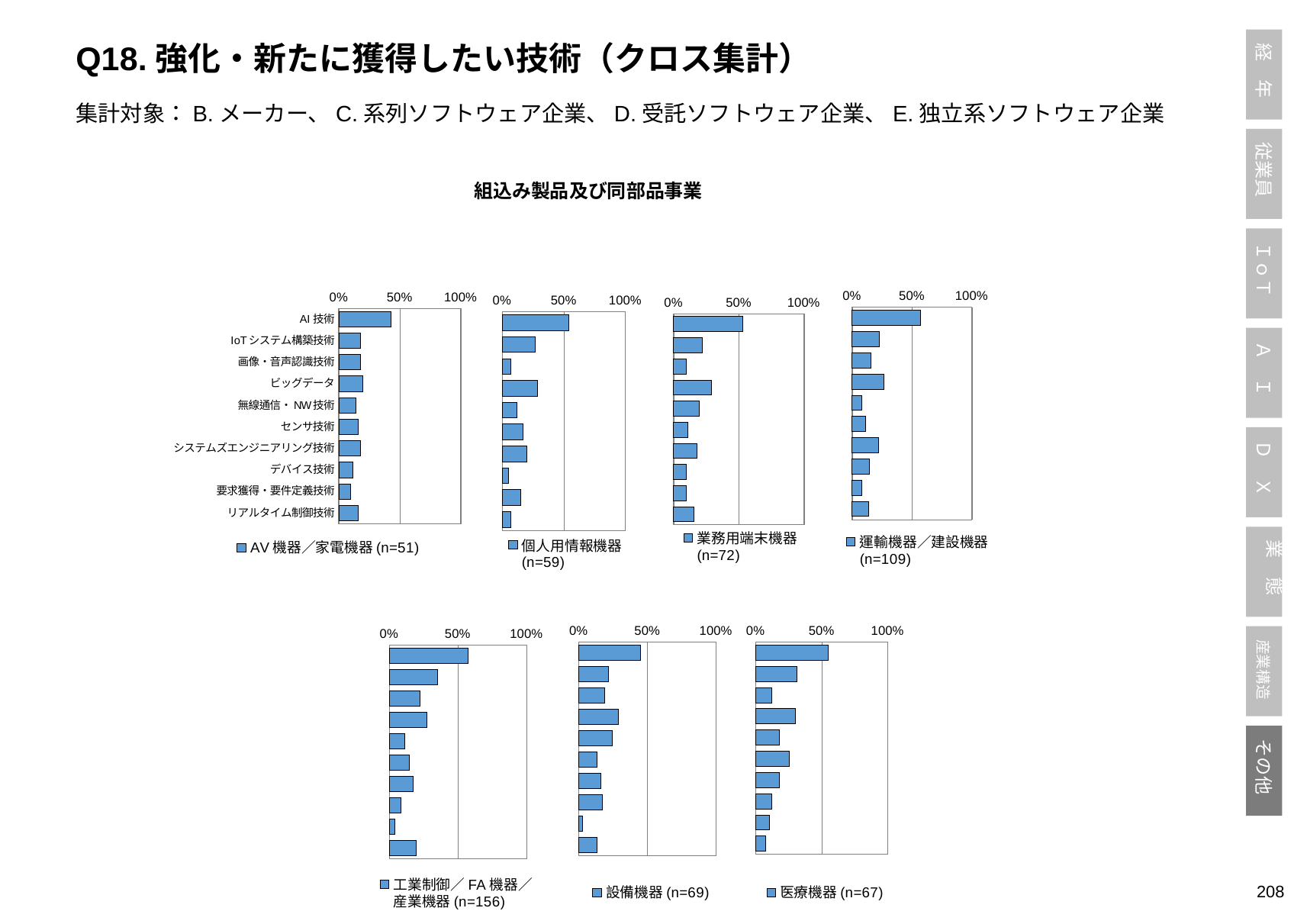

Q18.強化・新たに獲得したい技術（クロス集計）
集計対象：B.メーカー、C.系列ソフトウェア企業、D.受託ソフトウェア企業、E.独立系ソフトウェア企業
組込み製品及び同部品事業

### Chart

| Category | AV機器／家電機器(n=51) |
|---|---|
| AI技術 | 0.43137254901960786 |
| IoTシステム構築技術 | 0.17647058823529413 |
| 画像・音声認識技術 | 0.17647058823529413 |
| ビッグデータ | 0.19607843137254902 |
| 無線通信・NW技術 | 0.13725490196078433 |
| センサ技術 | 0.1568627450980392 |
| システムズエンジニアリング技術 | 0.17647058823529413 |
| デバイス技術 | 0.11764705882352941 |
| 要求獲得・要件定義技術 | 0.09803921568627451 |
| リアルタイム制御技術 | 0.1568627450980392 |

### Chart

| Category | 個人用情報機器(n=59) |
|---|---|
| AI技術 | 0.5423728813559322 |
| IoTシステム構築技術 | 0.2711864406779661 |
| 画像・音声認識技術 | 0.06779661016949153 |
| ビッグデータ | 0.288135593220339 |
| 無線通信・NW技術 | 0.11864406779661017 |
| センサ技術 | 0.1694915254237288 |
| システムズエンジニアリング技術 | 0.2033898305084746 |
| デバイス技術 | 0.05084745762711865 |
| 要求獲得・要件定義技術 | 0.15254237288135594 |
| リアルタイム制御技術 | 0.06779661016949153 |

### Chart

| Category | 業務用端末機器(n=72) |
|---|---|
| AI技術 | 0.5277777777777778 |
| IoTシステム構築技術 | 0.2222222222222222 |
| 画像・音声認識技術 | 0.09722222222222222 |
| ビッグデータ | 0.2916666666666667 |
| 無線通信・NW技術 | 0.19444444444444445 |
| センサ技術 | 0.1111111111111111 |
| システムズエンジニアリング技術 | 0.18055555555555555 |
| デバイス技術 | 0.09722222222222222 |
| 要求獲得・要件定義技術 | 0.09722222222222222 |
| リアルタイム制御技術 | 0.1527777777777778 |

### Chart

| Category | 運輸機器／建設機器(n=109) |
|---|---|
| AI技術 | 0.5688073394495413 |
| IoTシステム構築技術 | 0.22935779816513763 |
| 画像・音声認識技術 | 0.1559633027522936 |
| ビッグデータ | 0.26605504587155965 |
| 無線通信・NW技術 | 0.08256880733944955 |
| センサ技術 | 0.11009174311926606 |
| システムズエンジニアリング技術 | 0.22018348623853212 |
| デバイス技術 | 0.14678899082568808 |
| 要求獲得・要件定義技術 | 0.08256880733944955 |
| リアルタイム制御技術 | 0.13761467889908258 |

### Chart

| Category | 設備機器(n=69) |
|---|---|
| AI技術 | 0.4492753623188406 |
| IoTシステム構築技術 | 0.21739130434782608 |
| 画像・音声認識技術 | 0.18840579710144928 |
| ビッグデータ | 0.2898550724637681 |
| 無線通信・NW技術 | 0.2463768115942029 |
| センサ技術 | 0.13043478260869565 |
| システムズエンジニアリング技術 | 0.15942028985507245 |

### Chart

| Category | 医療機器(n=67) |
|---|---|
| AI技術 | 0.5522388059701493 |
| IoTシステム構築技術 | 0.31343283582089554 |
| 画像・音声認識技術 | 0.11940298507462686 |
| ビッグデータ | 0.29850746268656714 |
| 無線通信・NW技術 | 0.1791044776119403 |
| センサ技術 | 0.2537313432835821 |
| システムズエンジニアリング技術 | 0.1791044776119403 |
| デバイス技術 | 0.11940298507462686 |
| 要求獲得・要件定義技術 | 0.1044776119402985 |
| リアルタイム制御技術 | 0.07462686567164178 |

### Chart

| Category | 工業制御／FA機器／産業機器(n=156) |
|---|---|
| AI技術 | 0.5769230769230769 |
| IoTシステム構築技術 | 0.3525641025641026 |
| 画像・音声認識技術 | 0.22435897435897437 |
| ビッグデータ | 0.27564102564102566 |
| 無線通信・NW技術 | 0.11538461538461539 |
| センサ技術 | 0.14743589743589744 |
| システムズエンジニアリング技術 | 0.17307692307692307 |
| デバイス技術 | 0.08333333333333333 |
| 要求獲得・要件定義技術 | 0.038461538461538464 |
| リアルタイム制御技術 | 0.1987179487179487 |
208